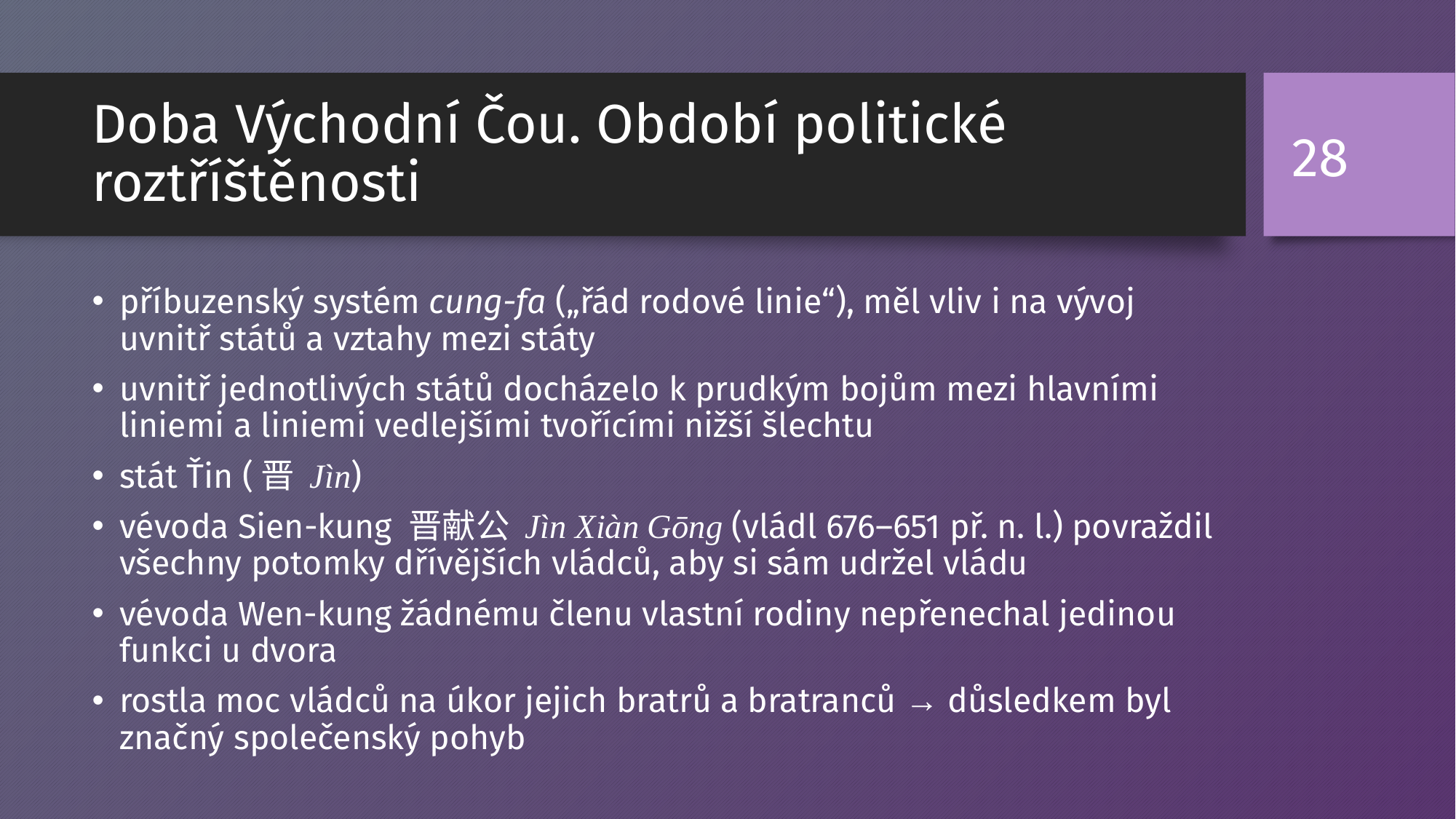

28
# Doba Východní Čou. Období politické roztříštěnosti
příbuzenský systém cung-fa („řád rodové linie“), měl vliv i na vývoj uvnitř států a vztahy mezi státy
uvnitř jednotlivých států docházelo k prudkým bojům mezi hlavními liniemi a liniemi vedlejšími tvořícími nižší šlechtu
stát Ťin (晋 Jìn)
vévoda Sien-kung 晋献公 Jìn Xiàn Gōng (vládl 676–651 př. n. l.) povraždil všechny potomky dřívějších vládců, aby si sám udržel vládu
vévoda Wen-kung žádnému členu vlastní rodiny nepřenechal jedinou funkci u dvora
rostla moc vládců na úkor jejich bratrů a bratranců → důsledkem byl značný společenský pohyb